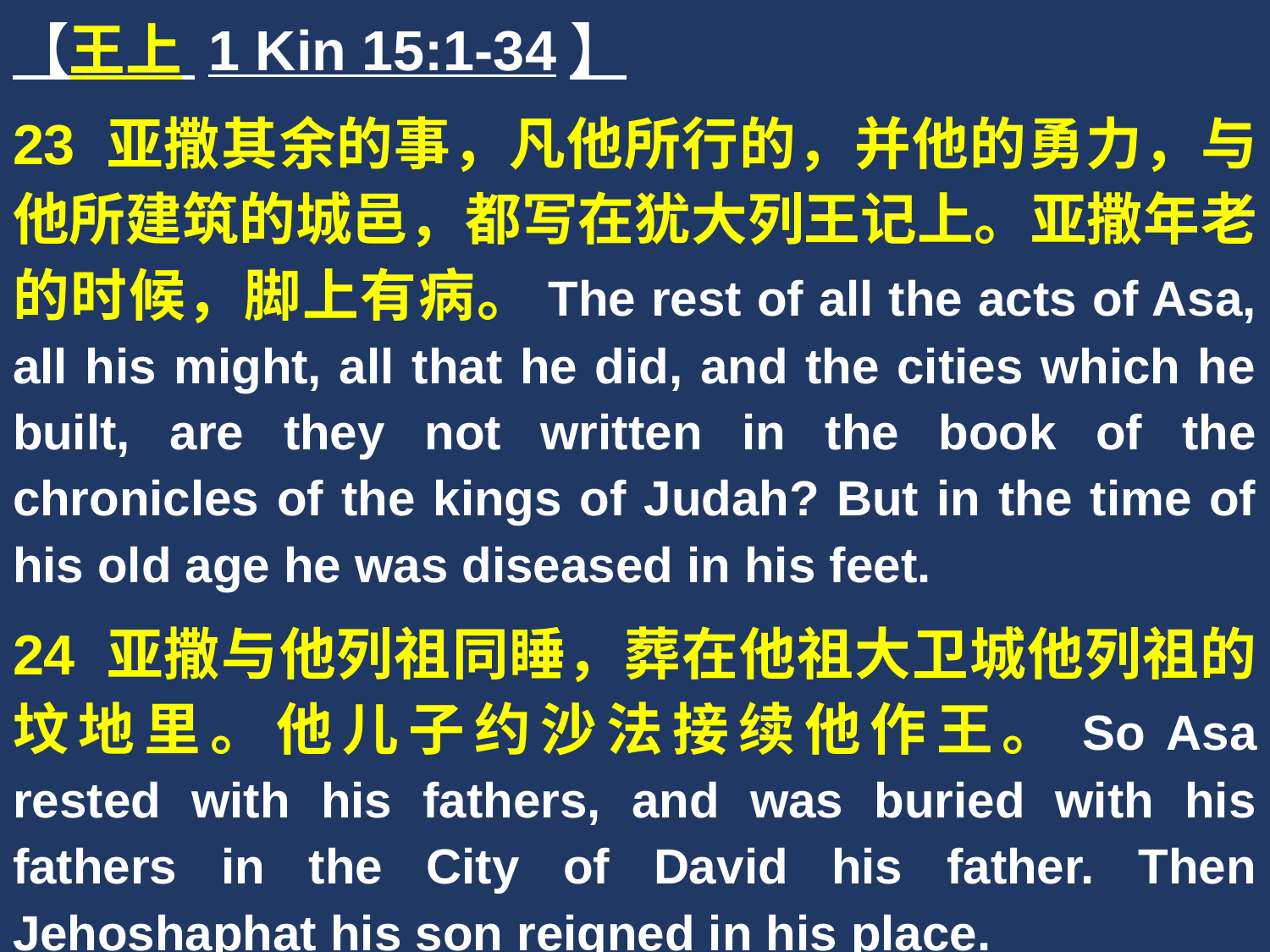

【王上 1 Kin 15:1-34】
23 亚撒其余的事，凡他所行的，并他的勇力，与他所建筑的城邑，都写在犹大列王记上。亚撒年老的时候，脚上有病。The rest of all the acts of Asa, all his might, all that he did, and the cities which he built, are they not written in the book of the chronicles of the kings of Judah? But in the time of his old age he was diseased in his feet.
24 亚撒与他列祖同睡，葬在他祖大卫城他列祖的坟地里。他儿子约沙法接续他作王。So Asa rested with his fathers, and was buried with his fathers in the City of David his father. Then Jehoshaphat his son reigned in his place.